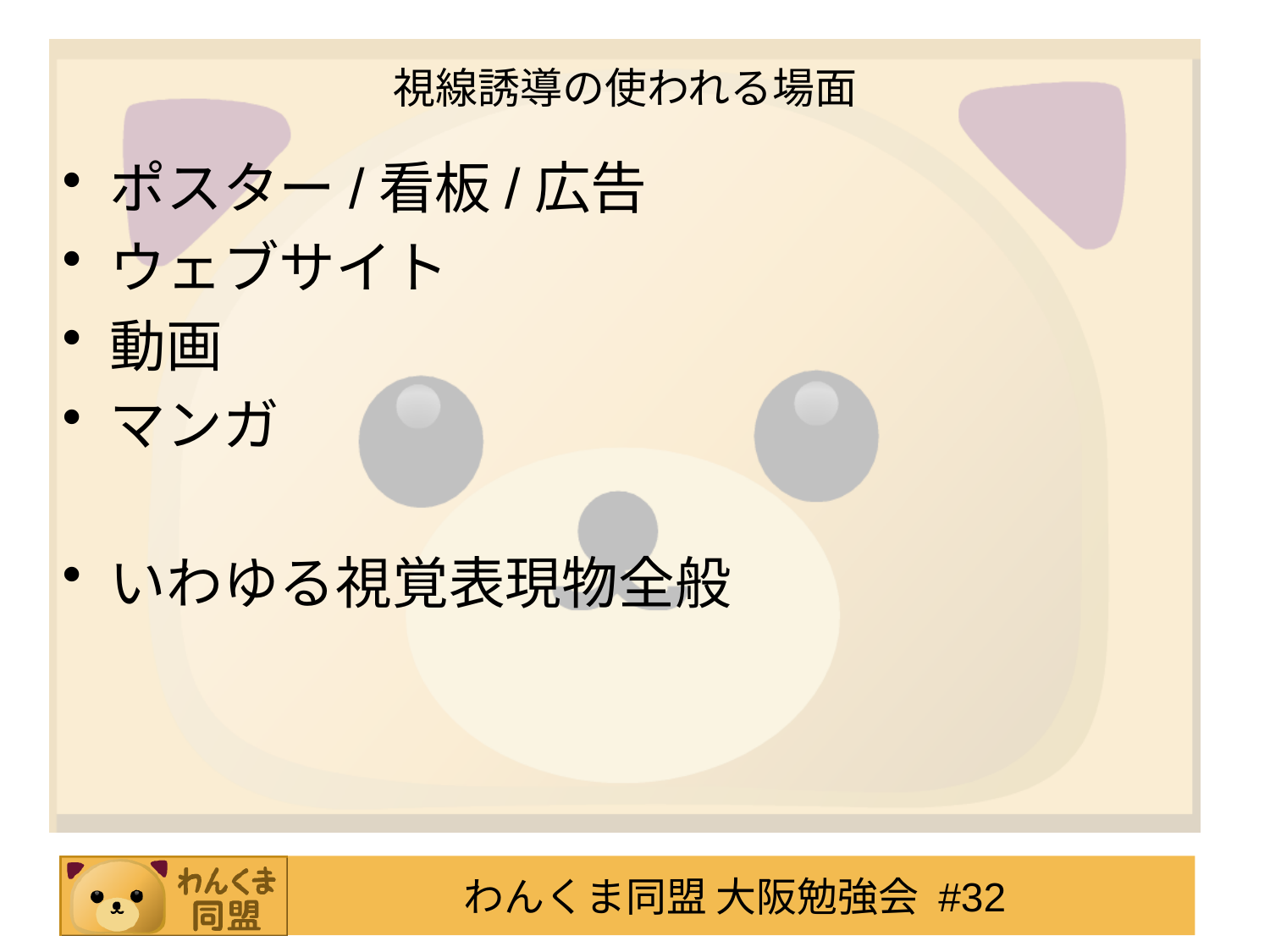

# 視線誘導の使われる場面
ポスター/看板/広告
ウェブサイト
動画
マンガ

いわゆる視覚表現物全般